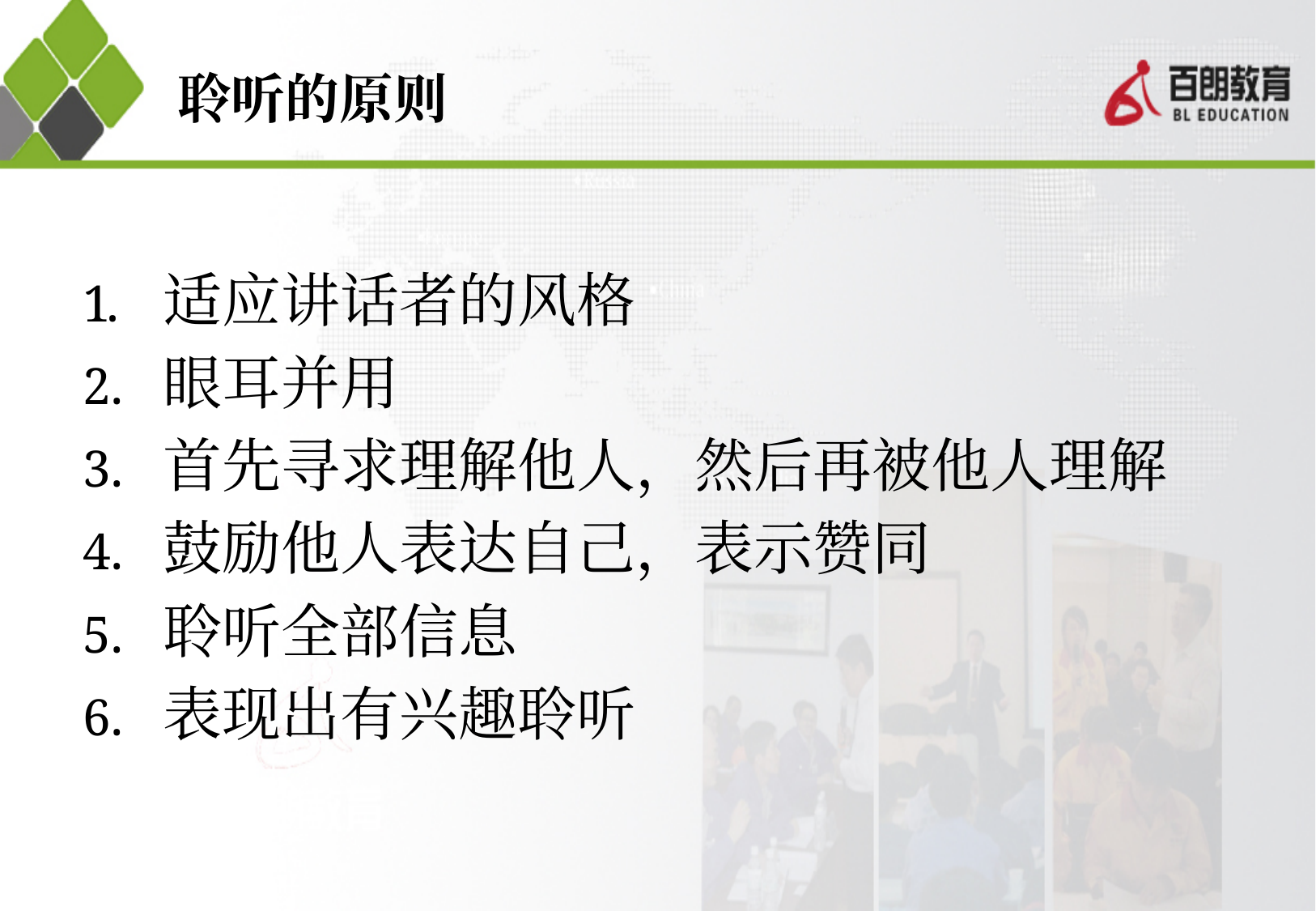

# 聆听的原则
适应讲话者的风格
眼耳并用
首先寻求理解他人，然后再被他人理解
鼓励他人表达自己，表示赞同
聆听全部信息
表现出有兴趣聆听